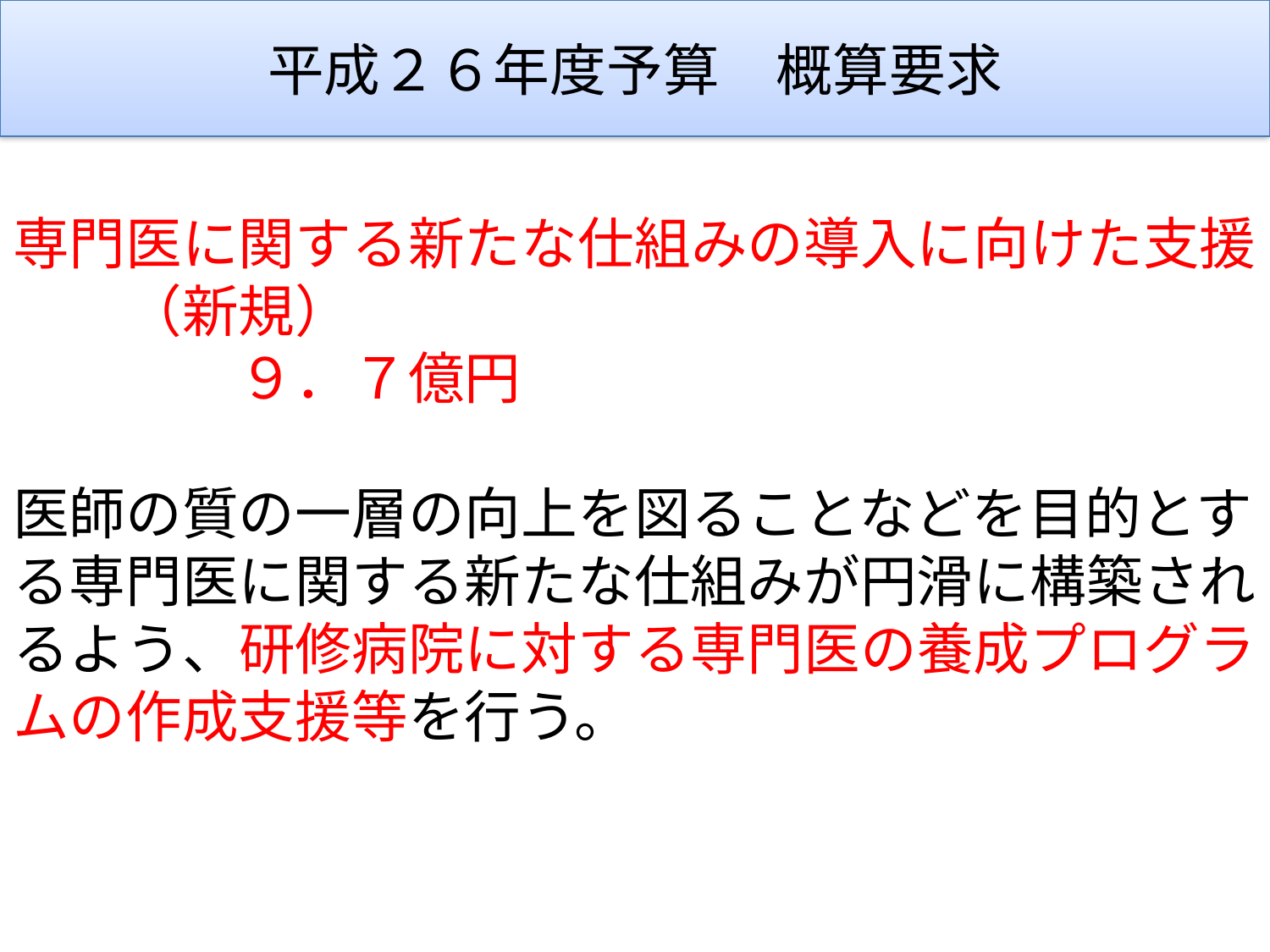

# 平成２６年度予算　概算要求
専門医に関する新たな仕組みの導入に向けた支援
　　（新規）　　　　　　　　　　　　　　　　　　　　９．７億円

医師の質の一層の向上を図ることなどを目的とする専門医に関する新たな仕組みが円滑に構築されるよう、研修病院に対する専門医の養成プログラムの作成支援等を行う。